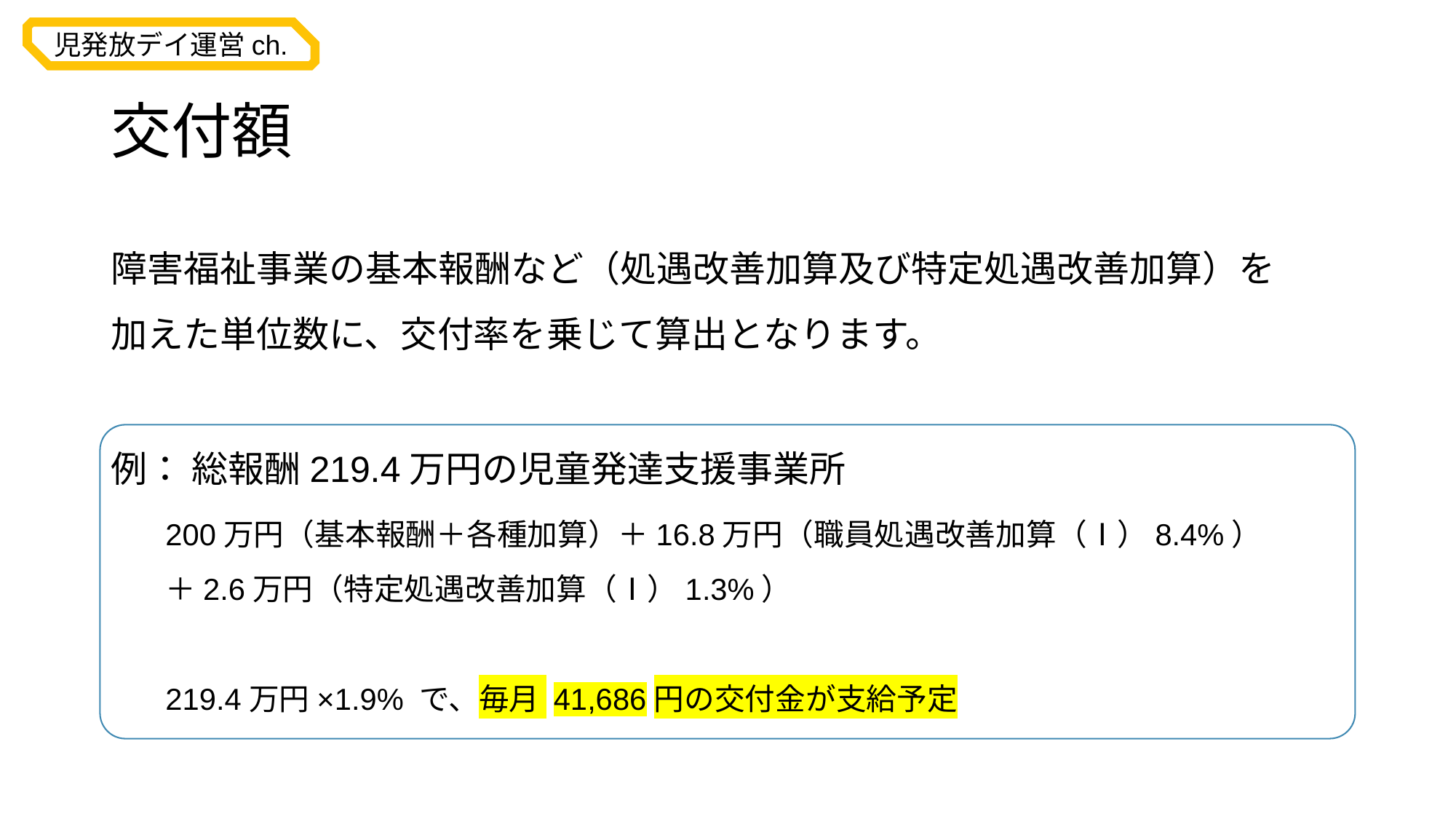

# 交付額
障害福祉事業の基本報酬など（処遇改善加算及び特定処遇改善加算）を
加えた単位数に、交付率を乗じて算出となります。

例： 総報酬219.4万円の児童発達支援事業所
200万円（基本報酬＋各種加算）＋16.8万円（職員処遇改善加算（Ⅰ）8.4%）
＋2.6万円（特定処遇改善加算（Ⅰ）1.3%）
219.4万円×1.9% で、毎月 41,686円の交付金が支給予定